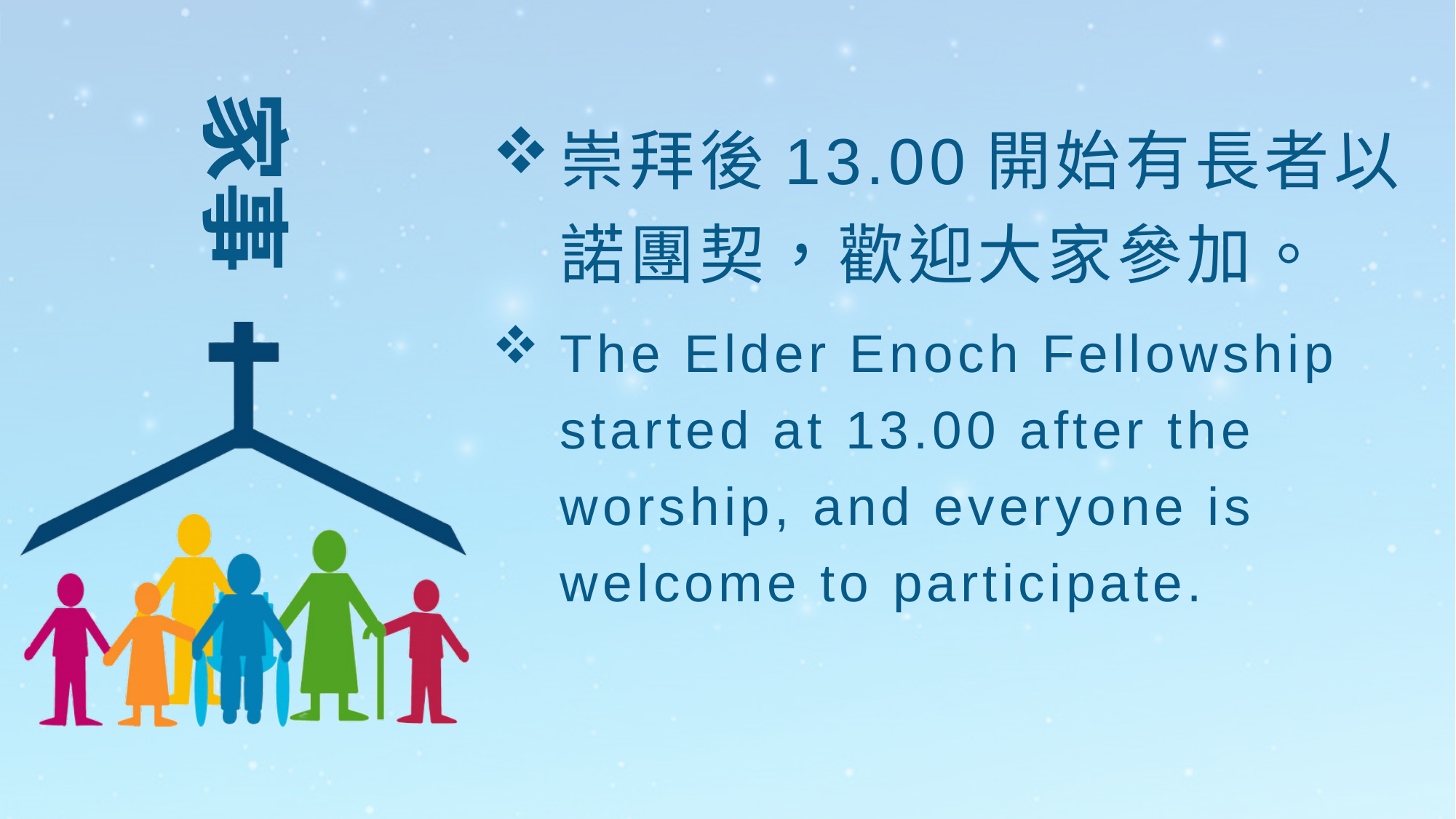

崇拜後13.00開始有長者以諾團契，歡迎大家參加。
The Elder Enoch Fellowship started at 13.00 after the worship, and everyone is welcome to participate.